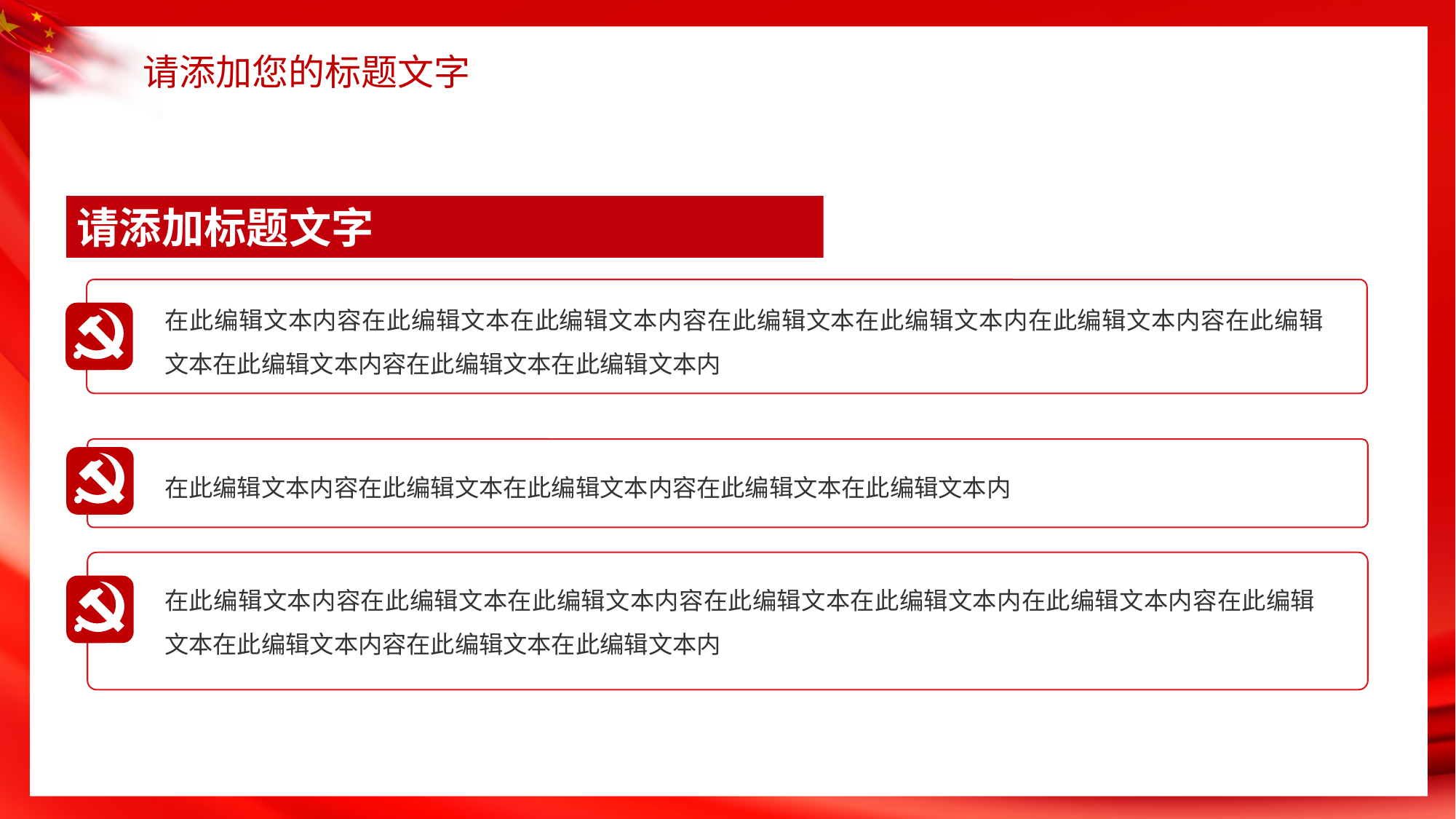

请添加您的标题文字
请添加标题文字

在此编辑文本内容在此编辑文本在此编辑文本内容在此编辑文本在此编辑文本内在此编辑文本内容在此编辑文本在此编辑文本内容在此编辑文本在此编辑文本内

在此编辑文本内容在此编辑文本在此编辑文本内容在此编辑文本在此编辑文本内

在此编辑文本内容在此编辑文本在此编辑文本内容在此编辑文本在此编辑文本内在此编辑文本内容在此编辑文本在此编辑文本内容在此编辑文本在此编辑文本内